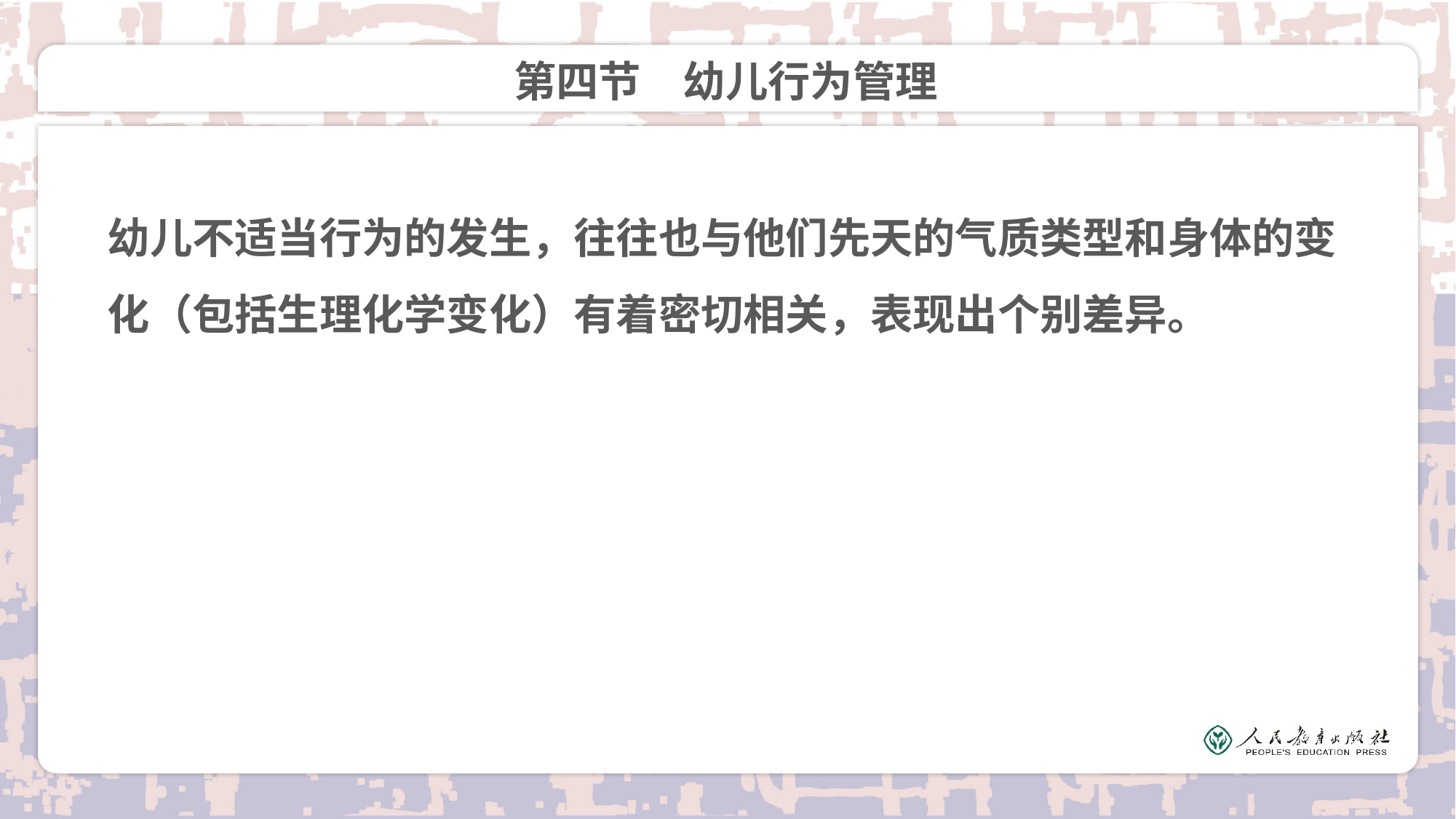

# 第四节　幼儿行为管理
幼儿不适当行为的发生，往往也与他们先天的气质类型和身体的变化（包括生理化学变化）有着密切相关，表现出个别差异。